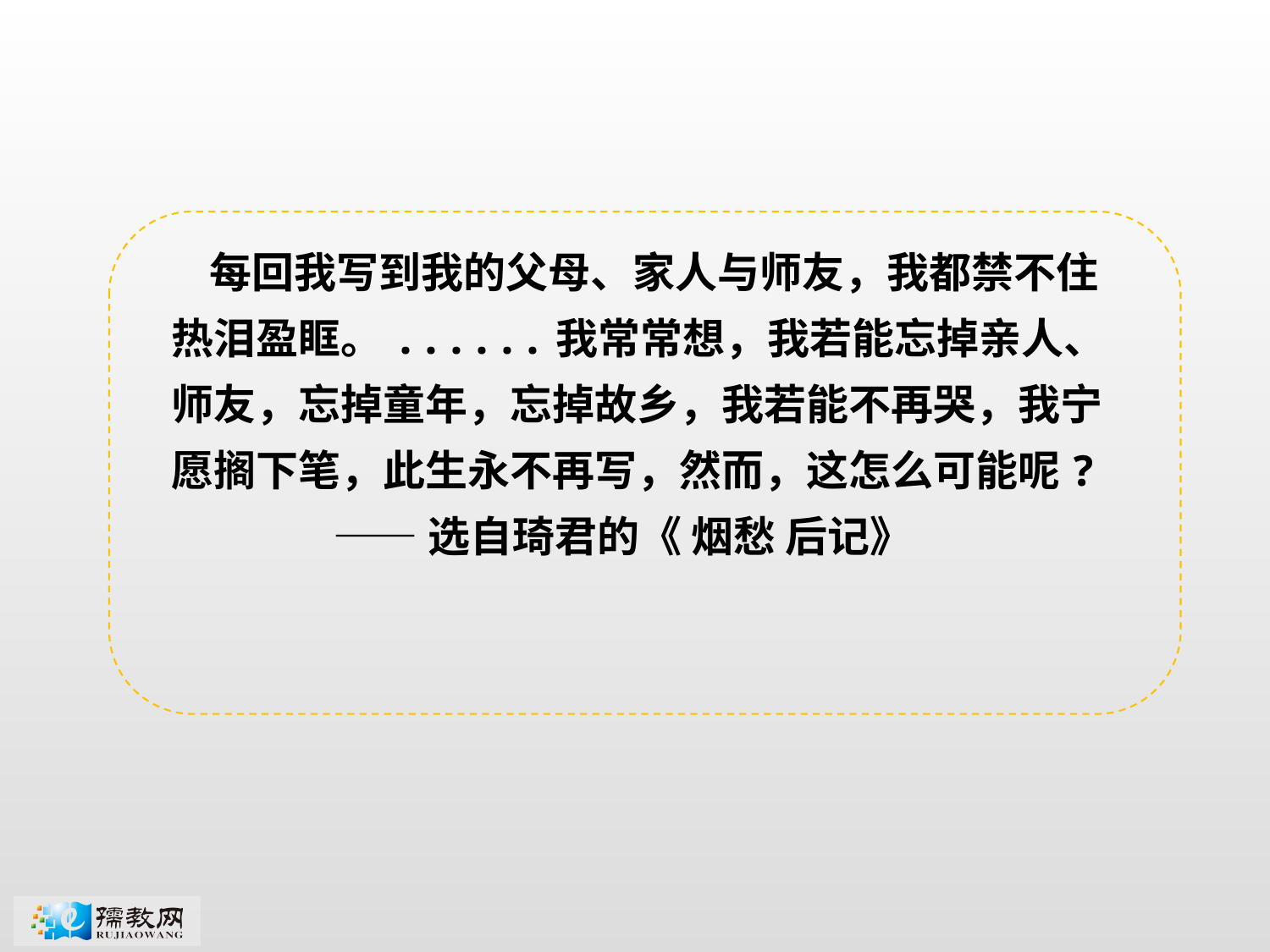

每回我写到我的父母、家人与师友，我都禁不住热泪盈眶。......我常常想，我若能忘掉亲人、师友，忘掉童年，忘掉故乡，我若能不再哭，我宁愿搁下笔，此生永不再写，然而，这怎么可能呢?
                 ——选自琦君的《 烟愁 后记》